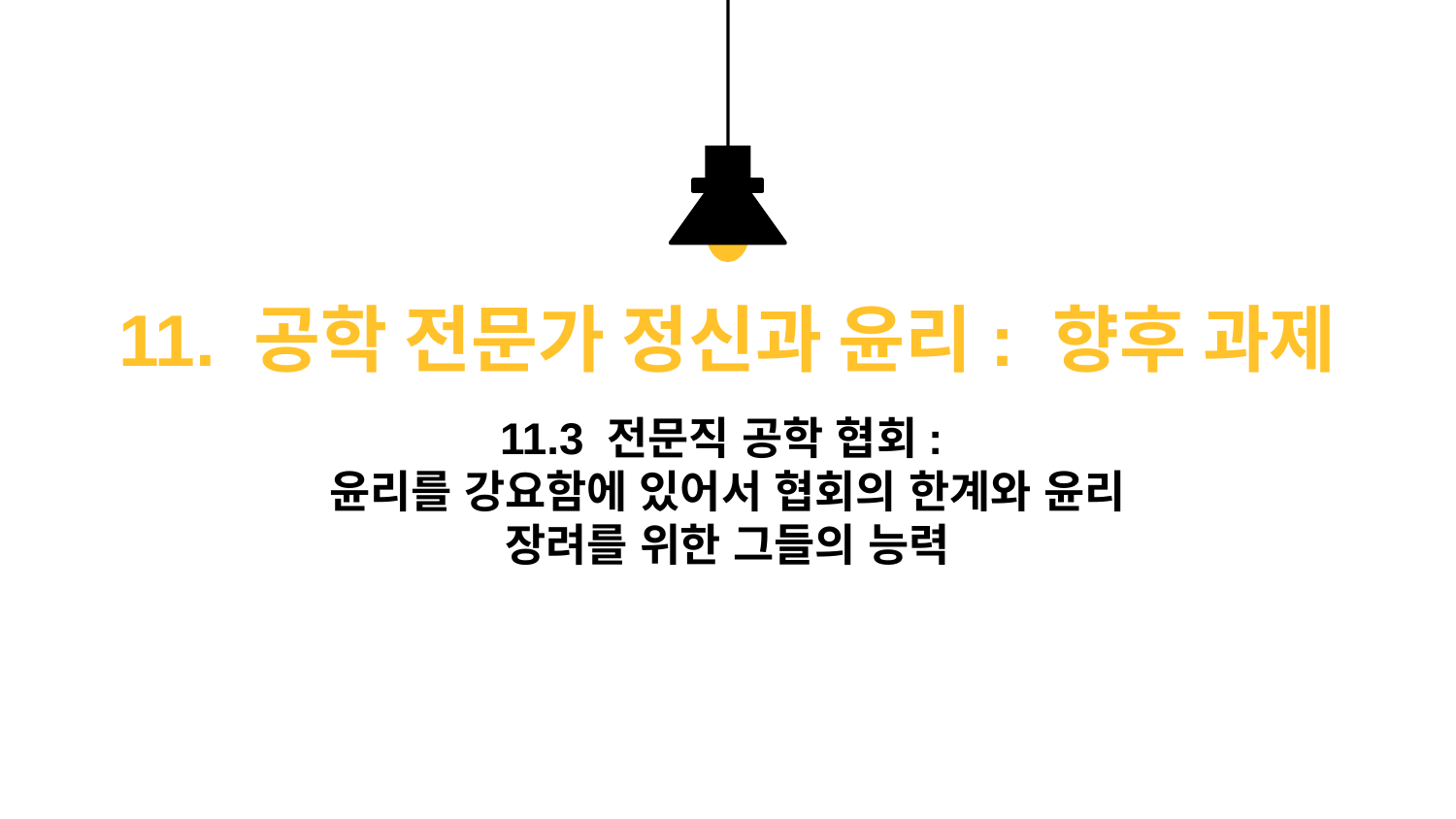

11. 공학 전문가 정신과 윤리: 향후 과제
11.3 전문직 공학 협회:
윤리를 강요함에 있어서 협회의 한계와 윤리
장려를 위한 그들의 능력